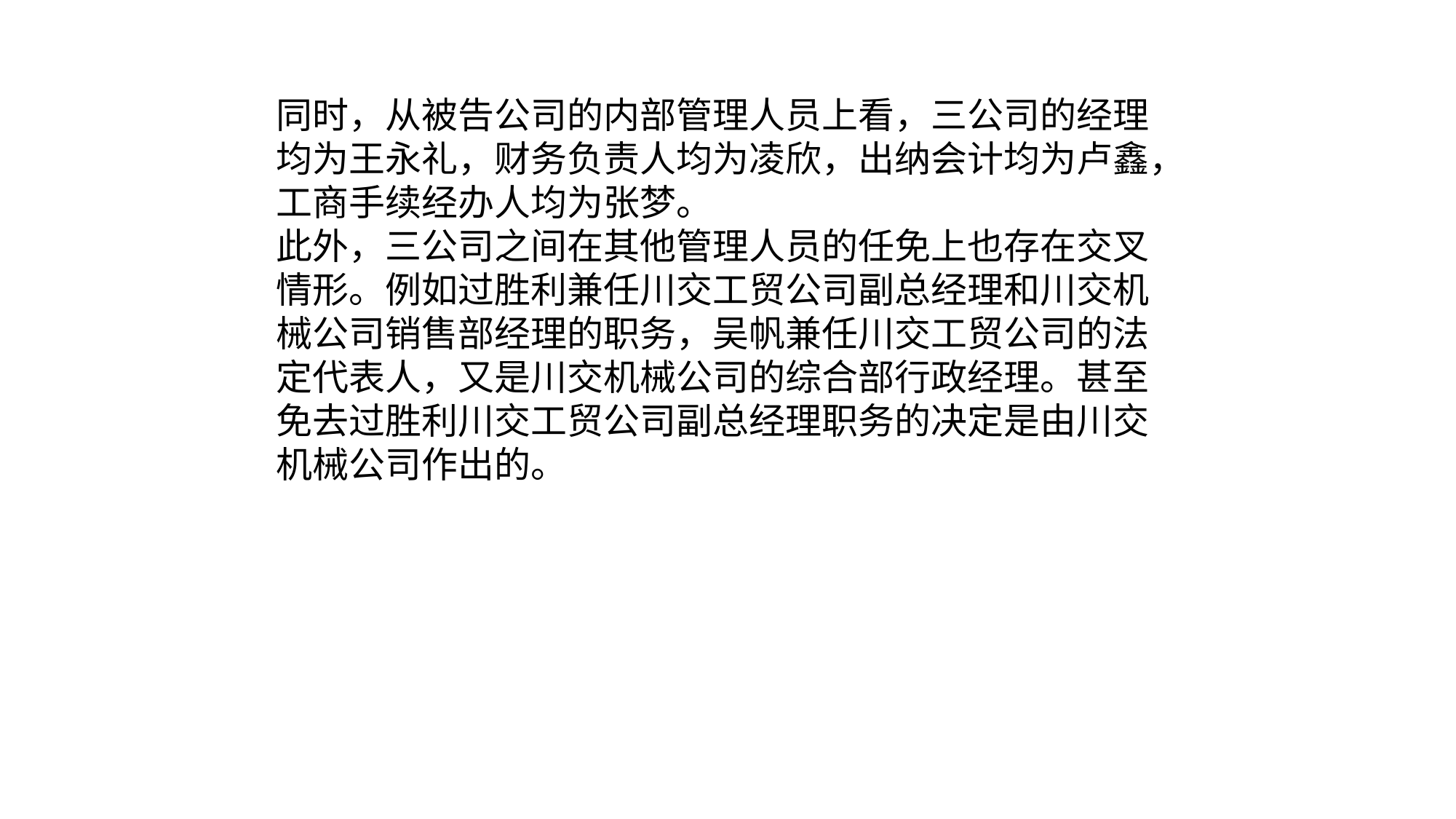

同时，从被告公司的内部管理人员上看，三公司的经理均为王永礼，财务负责人均为凌欣，出纳会计均为卢鑫，工商手续经办人均为张梦。
此外，三公司之间在其他管理人员的任免上也存在交叉情形。例如过胜利兼任川交工贸公司副总经理和川交机械公司销售部经理的职务，吴帆兼任川交工贸公司的法定代表人，又是川交机械公司的综合部行政经理。甚至免去过胜利川交工贸公司副总经理职务的决定是由川交机械公司作出的。